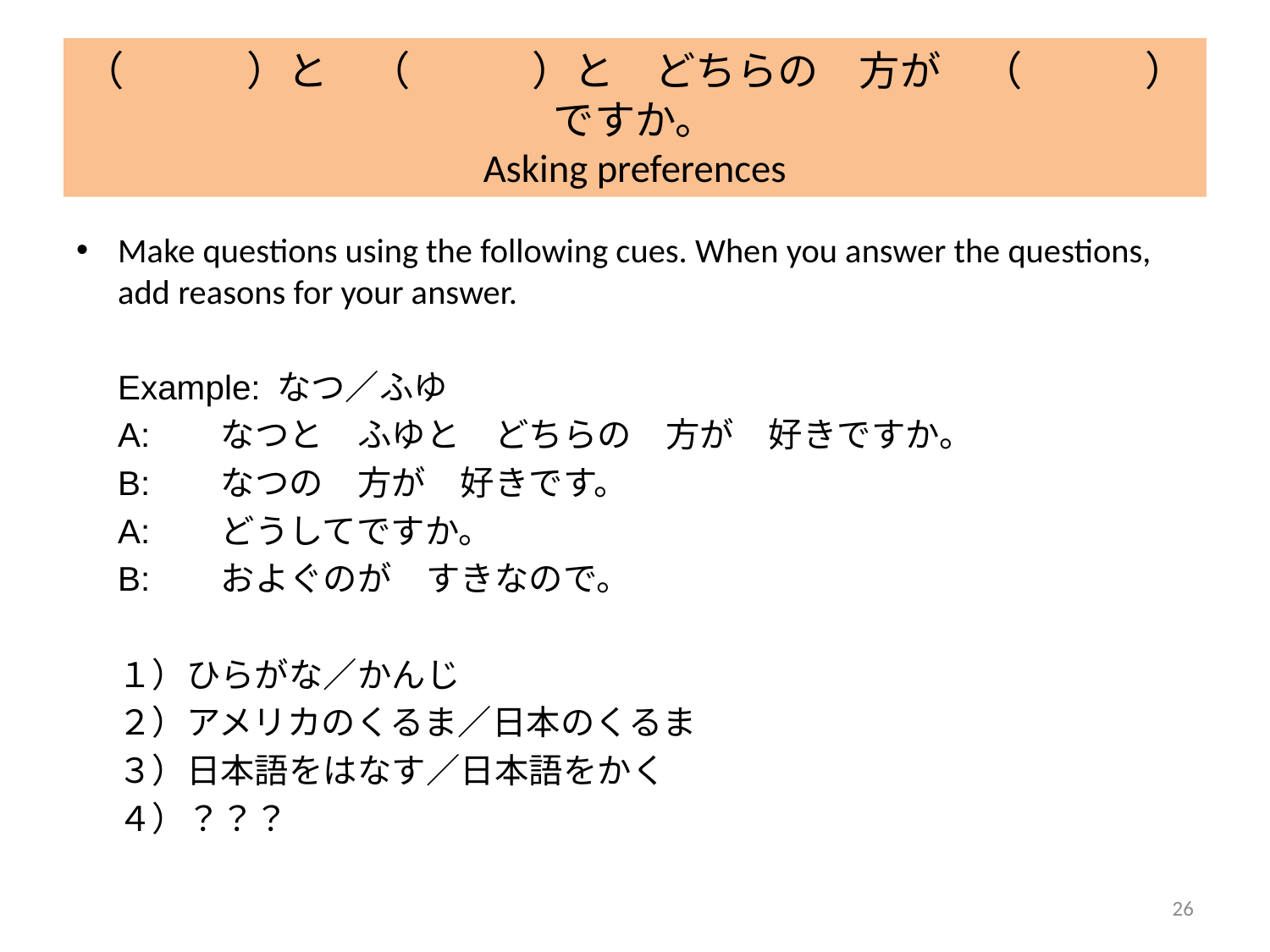

# （　　　）と　（　　　）と　どちらの　方が　（　　　）ですか。 Asking preferences
Make questions using the following cues. When you answer the questions, add reasons for your answer.

	Example: なつ／ふゆ
	A:	なつと　ふゆと　どちらの　方が　好きですか。
	B:	なつの　方が　好きです。
	A:	どうしてですか。
	B:	およぐのが　すきなので。

	１）ひらがな／かんじ
	２）アメリカのくるま／日本のくるま
	３）日本語をはなす／日本語をかく
	４）？？？
26